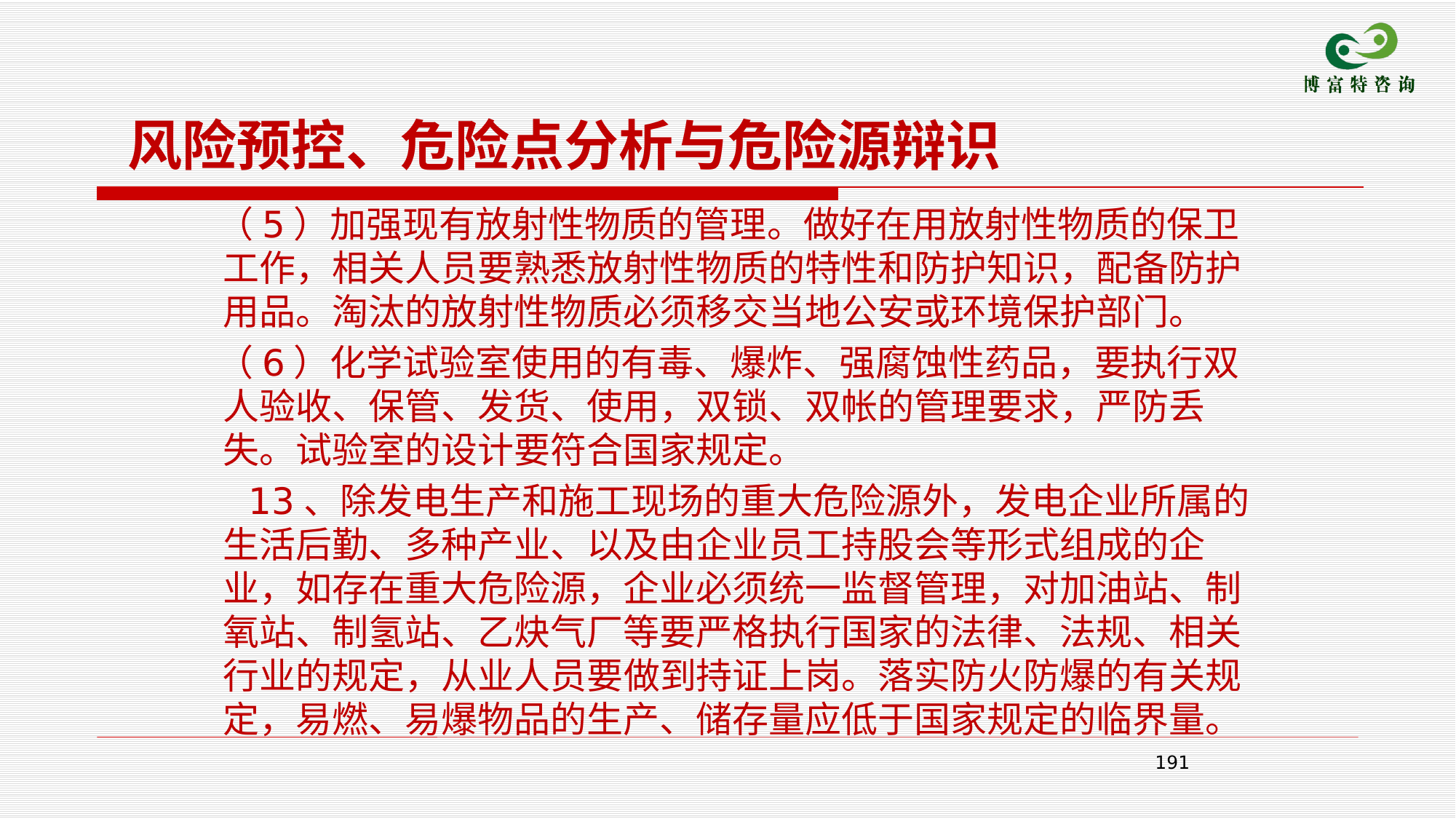

风险预控、危险点分析与危险源辩识
     （5）加强现有放射性物质的管理。做好在用放射性物质的保卫工作，相关人员要熟悉放射性物质的特性和防护知识，配备防护用品。淘汰的放射性物质必须移交当地公安或环境保护部门。
     （6）化学试验室使用的有毒、爆炸、强腐蚀性药品，要执行双人验收、保管、发货、使用，双锁、双帐的管理要求，严防丢失。试验室的设计要符合国家规定。
       13、除发电生产和施工现场的重大危险源外，发电企业所属的生活后勤、多种产业、以及由企业员工持股会等形式组成的企业，如存在重大危险源，企业必须统一监督管理，对加油站、制氧站、制氢站、乙炔气厂等要严格执行国家的法律、法规、相关行业的规定，从业人员要做到持证上岗。落实防火防爆的有关规定，易燃、易爆物品的生产、储存量应低于国家规定的临界量。

191